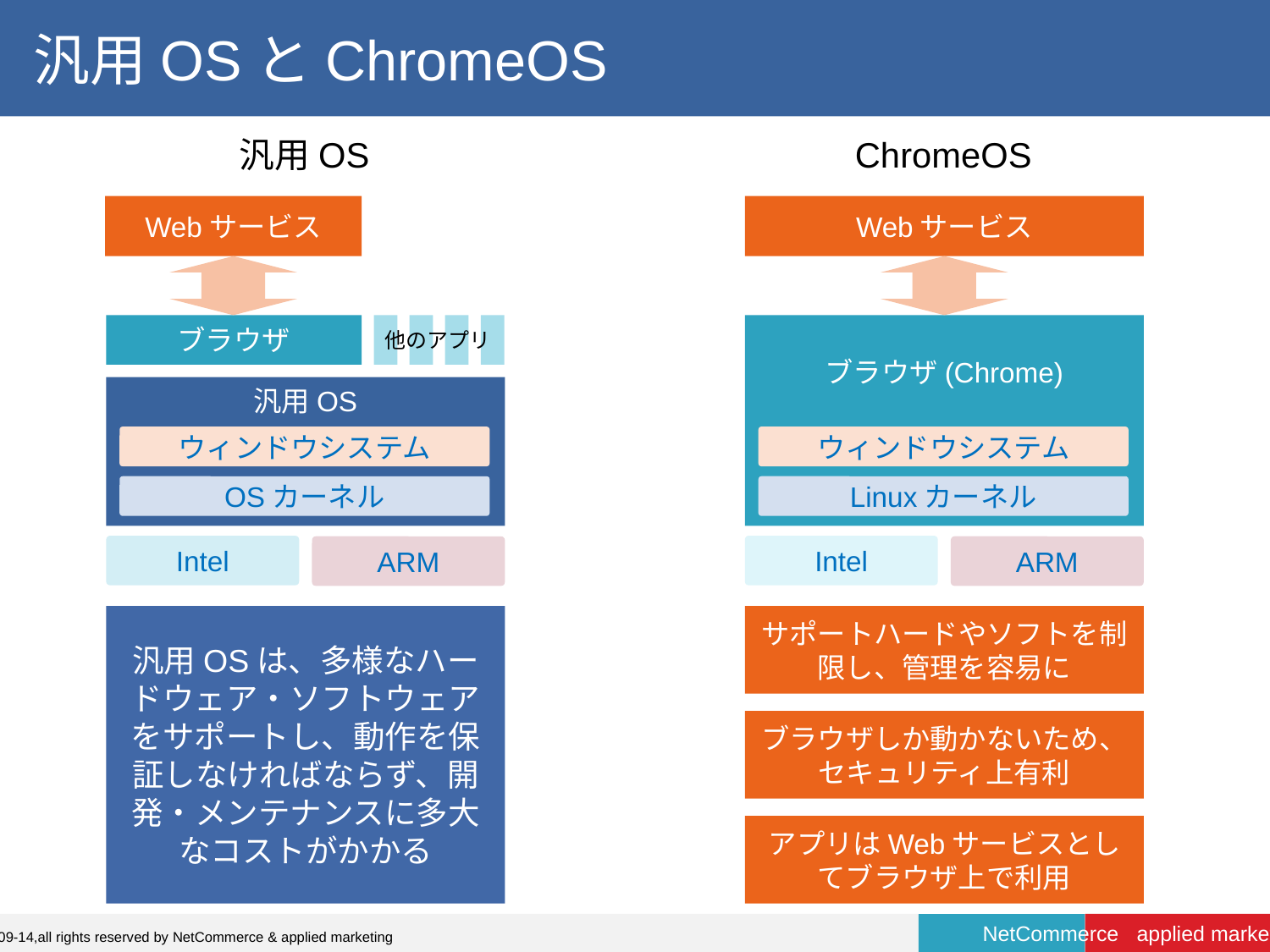

# 汎用OSとChromeOS
ChromeOS
汎用OS
Webサービス
Webサービス

ブラウザ

他のアプリ
汎用OS
ウィンドウシステム
OSカーネル
Intel
ARM

ブラウザ(Chrome)
ウィンドウシステム
Linuxカーネル
Intel
ARM
汎用OSは、多様なハードウェア・ソフトウェアをサポートし、動作を保証しなければならず、開発・メンテナンスに多大なコストがかかる
サポートハードやソフトを制限し、管理を容易に
ブラウザしか動かないため、セキュリティ上有利
アプリはWebサービスとしてブラウザ上で利用